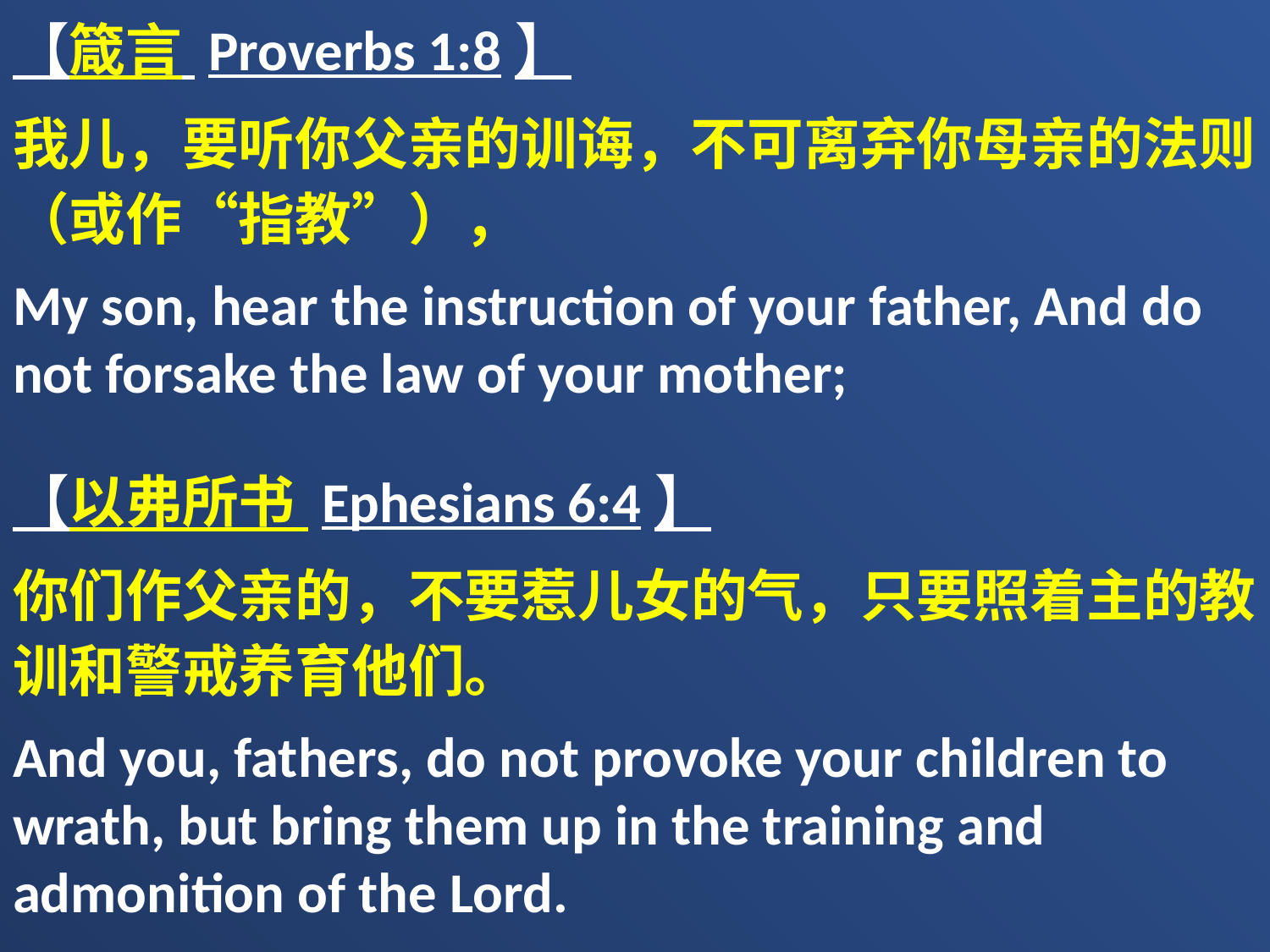

【箴言 Proverbs 1:8】
我儿，要听你父亲的训诲，不可离弃你母亲的法则（或作“指教”），
My son, hear the instruction of your father, And do not forsake the law of your mother;

【以弗所书 Ephesians 6:4】
你们作父亲的，不要惹儿女的气，只要照着主的教训和警戒养育他们。
And you, fathers, do not provoke your children to wrath, but bring them up in the training and admonition of the Lord.